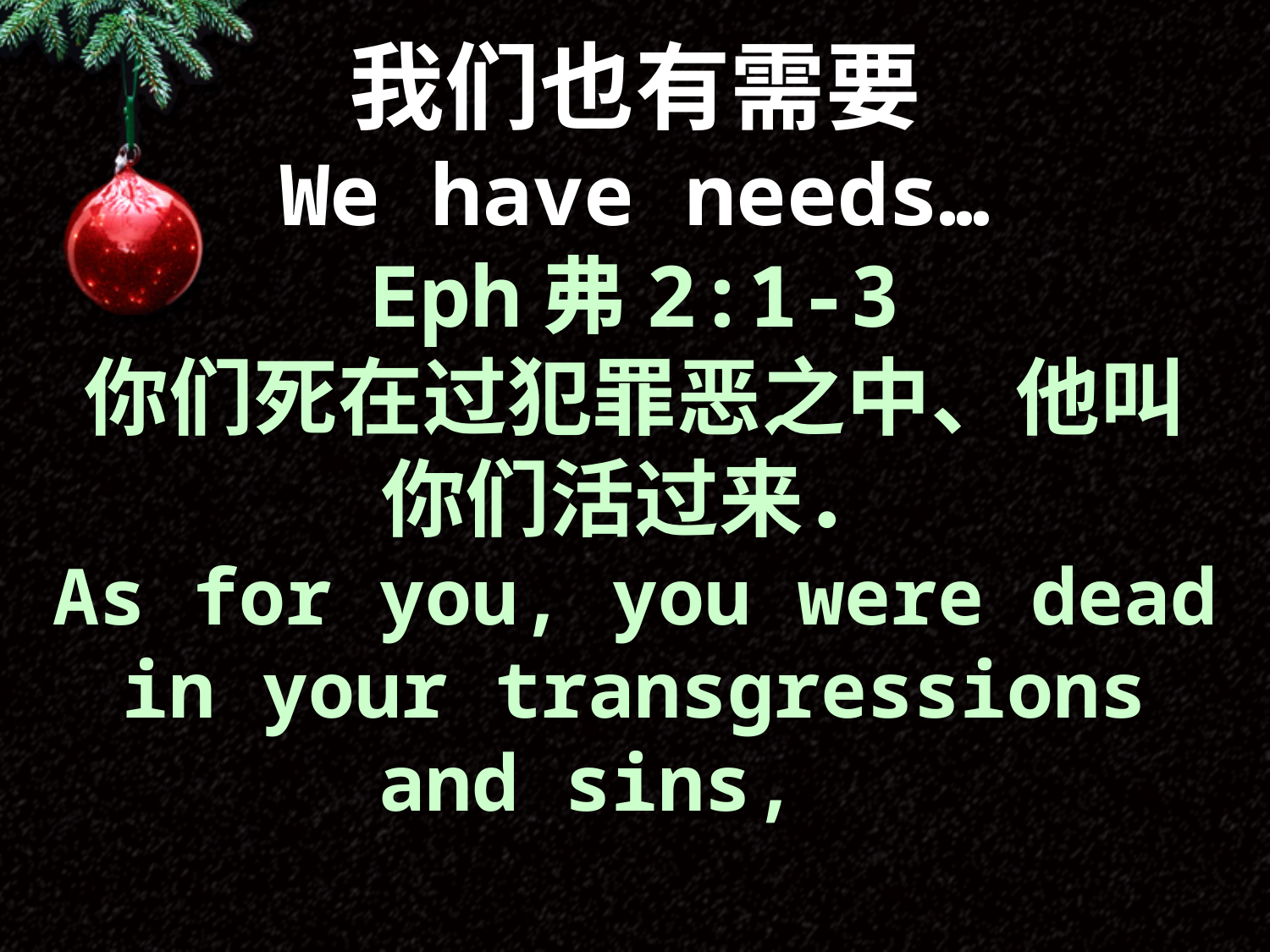

我们也有需要
We have needs…
Eph弗2:1-3
你们死在过犯罪恶之中、他叫你们活过来．
As for you, you were dead in your transgressions and sins,